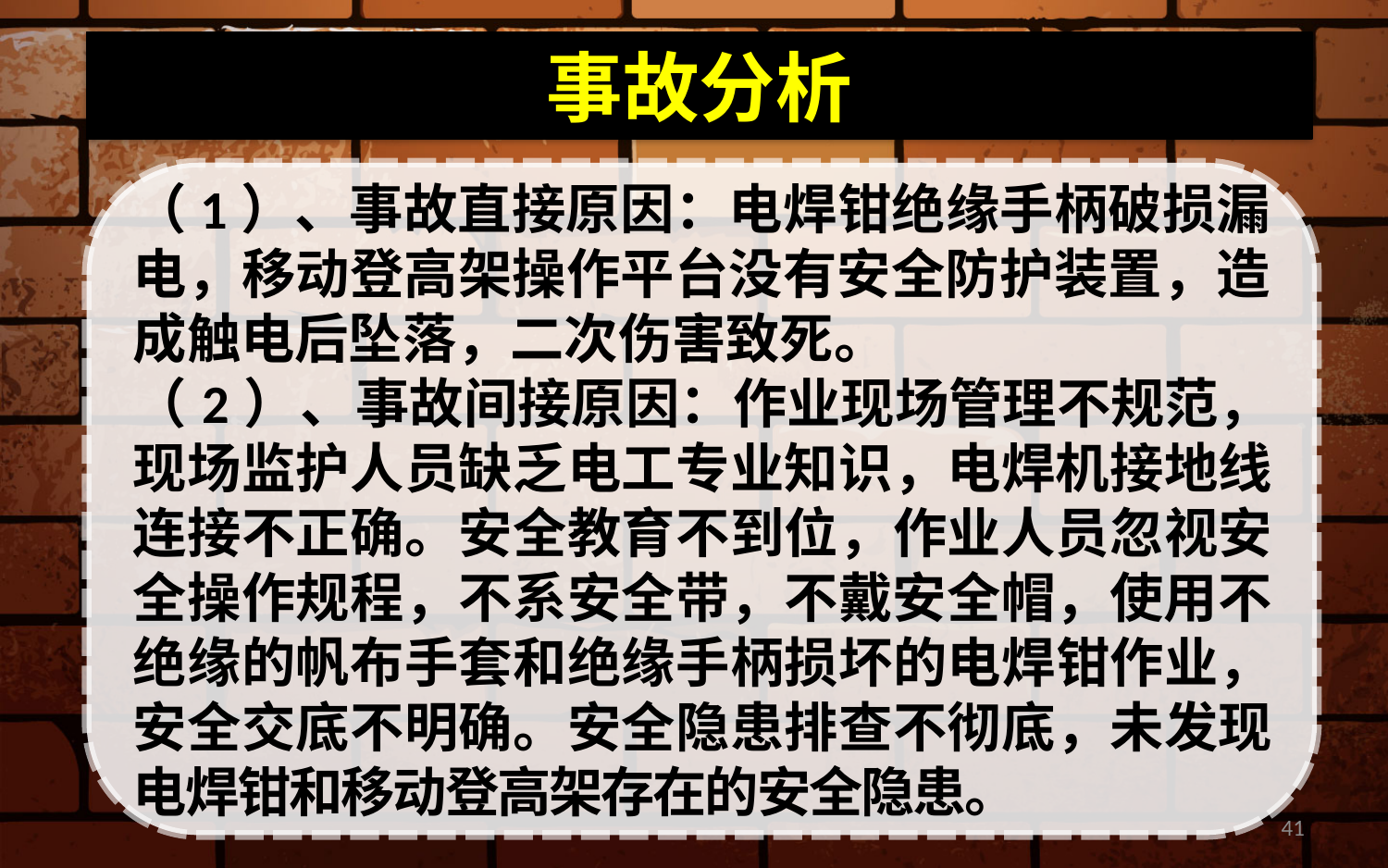

# 事故分析
（1）、事故直接原因：电焊钳绝缘手柄破损漏电，移动登高架操作平台没有安全防护装置，造成触电后坠落，二次伤害致死。
（2）、事故间接原因：作业现场管理不规范，现场监护人员缺乏电工专业知识，电焊机接地线连接不正确。安全教育不到位，作业人员忽视安全操作规程，不系安全带，不戴安全帽，使用不绝缘的帆布手套和绝缘手柄损坏的电焊钳作业，安全交底不明确。安全隐患排查不彻底，未发现电焊钳和移动登高架存在的安全隐患。
41